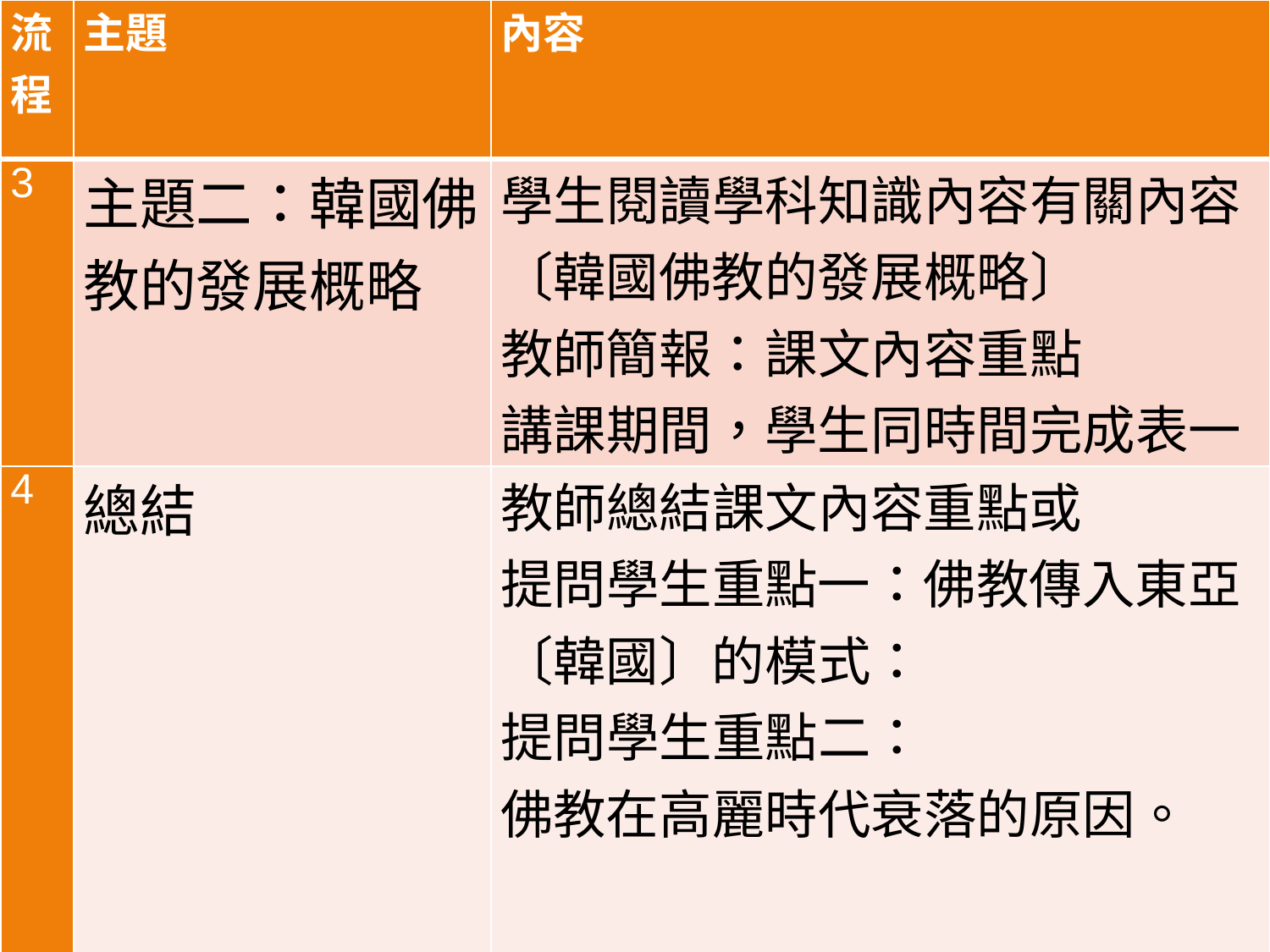

| 流程 | 主題 | 內容 |
| --- | --- | --- |
| 3 | 主題二：韓國佛教的發展概略 | 學生閱讀學科知識內容有關內容〔韓國佛教的發展概略〕 教師簡報：課文內容重點 講課期間，學生同時間完成表一 |
| 4 | 總結 | 教師總結課文內容重點或 提問學生重點一：佛教傳入東亞〔韓國〕的模式： 提問學生重點二： 佛教在高麗時代衰落的原因。 |
#